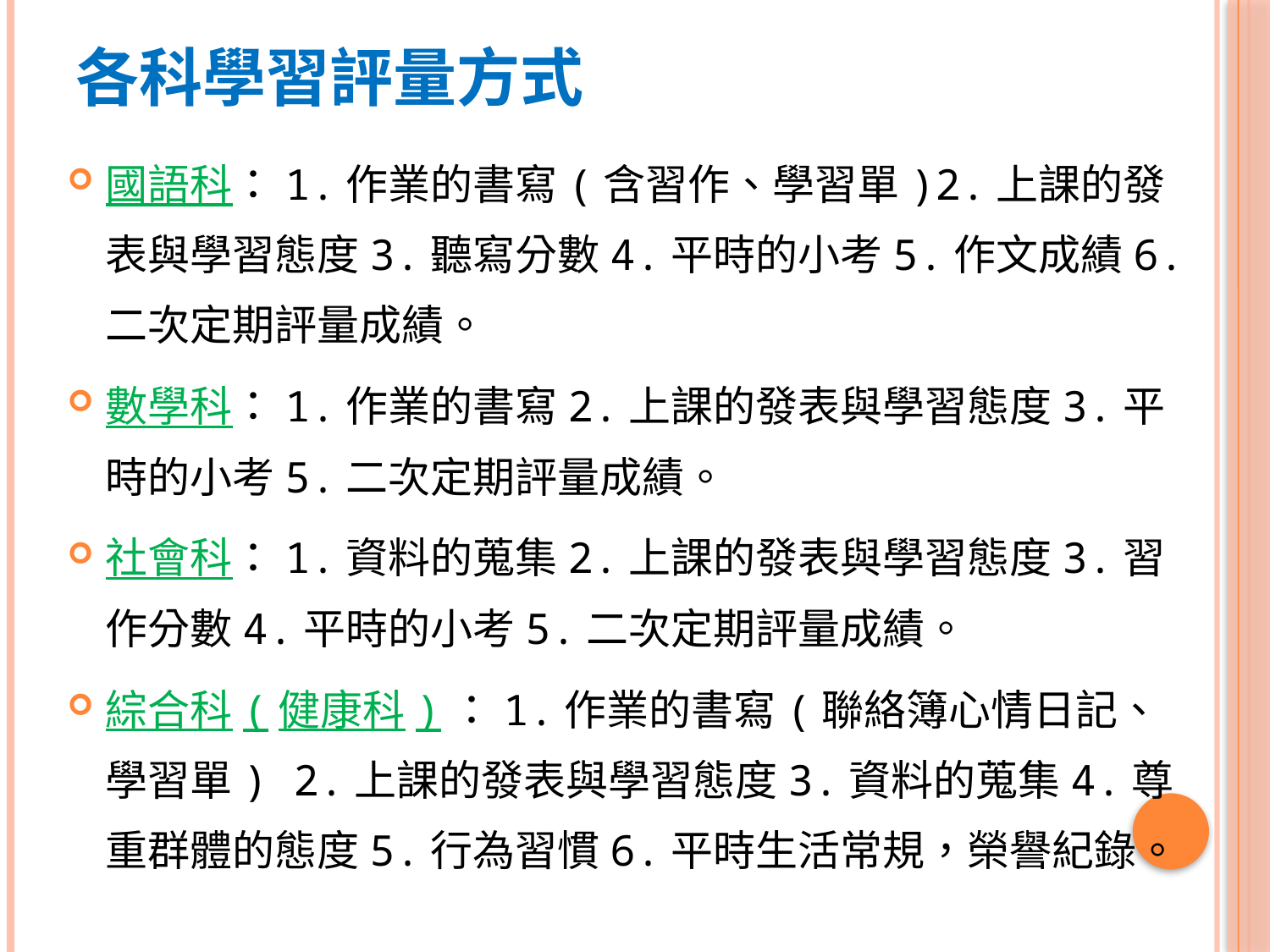

# 各科學習評量方式
國語科：1.作業的書寫(含習作、學習單)2.上課的發表與學習態度3.聽寫分數4.平時的小考5.作文成績6.二次定期評量成績。
數學科：1.作業的書寫2.上課的發表與學習態度3.平時的小考5.二次定期評量成績。
社會科：1.資料的蒐集2.上課的發表與學習態度3.習作分數4.平時的小考5.二次定期評量成績。
綜合科(健康科)：1.作業的書寫(聯絡簿心情日記、學習單) 2.上課的發表與學習態度3.資料的蒐集4.尊重群體的態度5.行為習慣6.平時生活常規，榮譽紀錄。